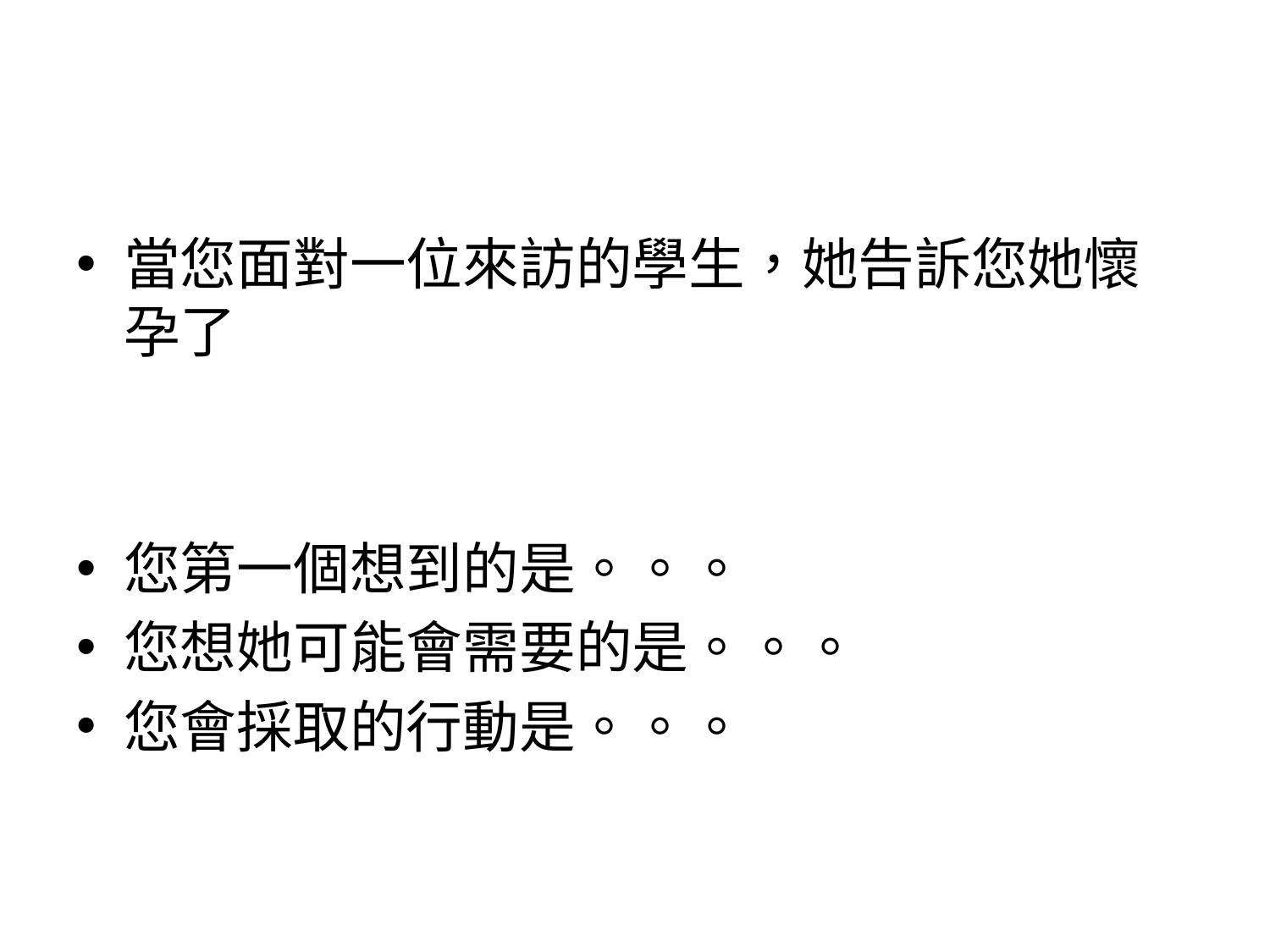

#
當您面對一位來訪的學生，她告訴您她懷孕了

您第一個想到的是。。。
您想她可能會需要的是。。。
您會採取的行動是。。。